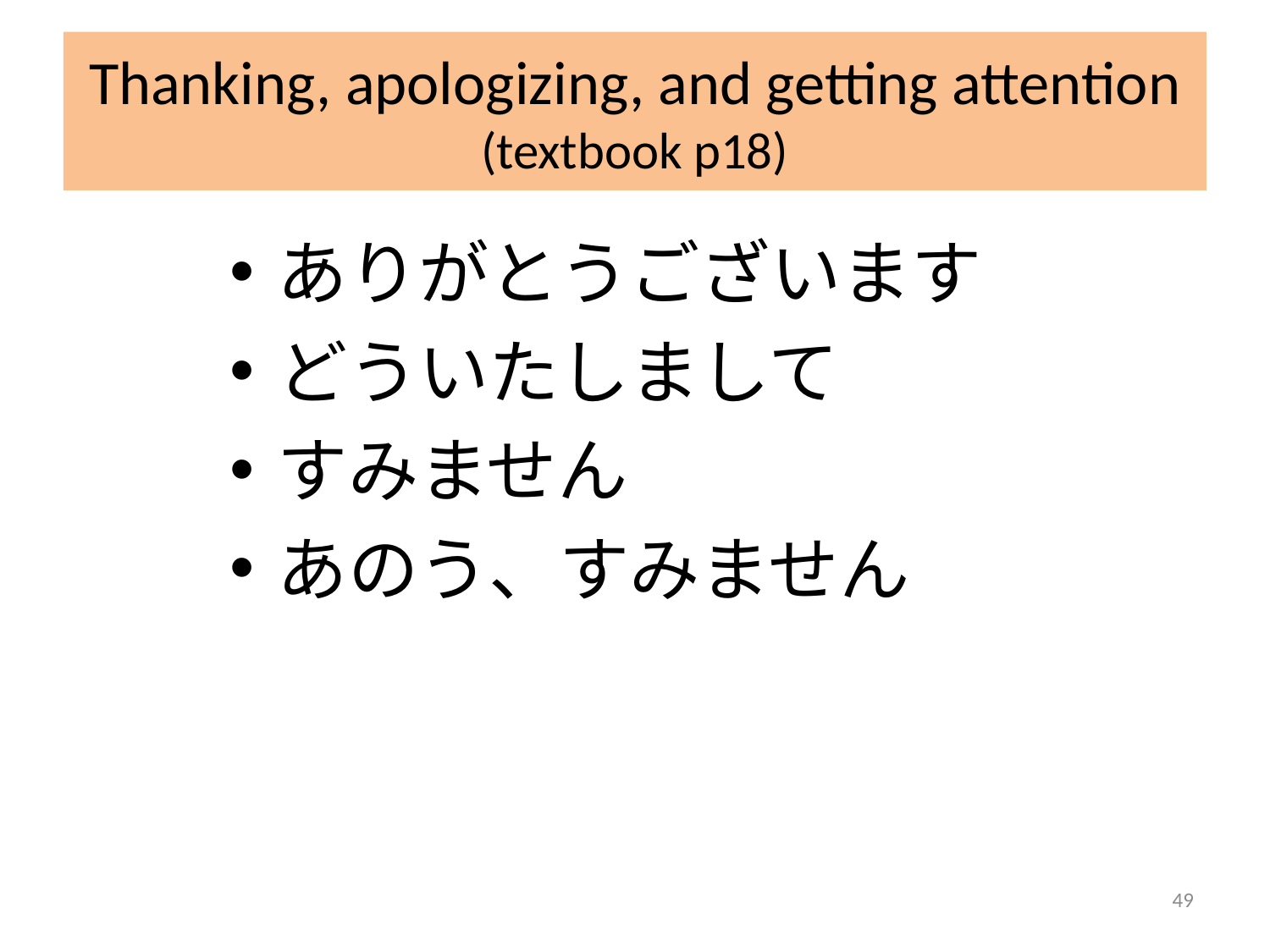

Thanking, apologizing, and getting attention
(textbook p18)
ありがとうございます
どういたしまして
すみません
あのう、すみません
49